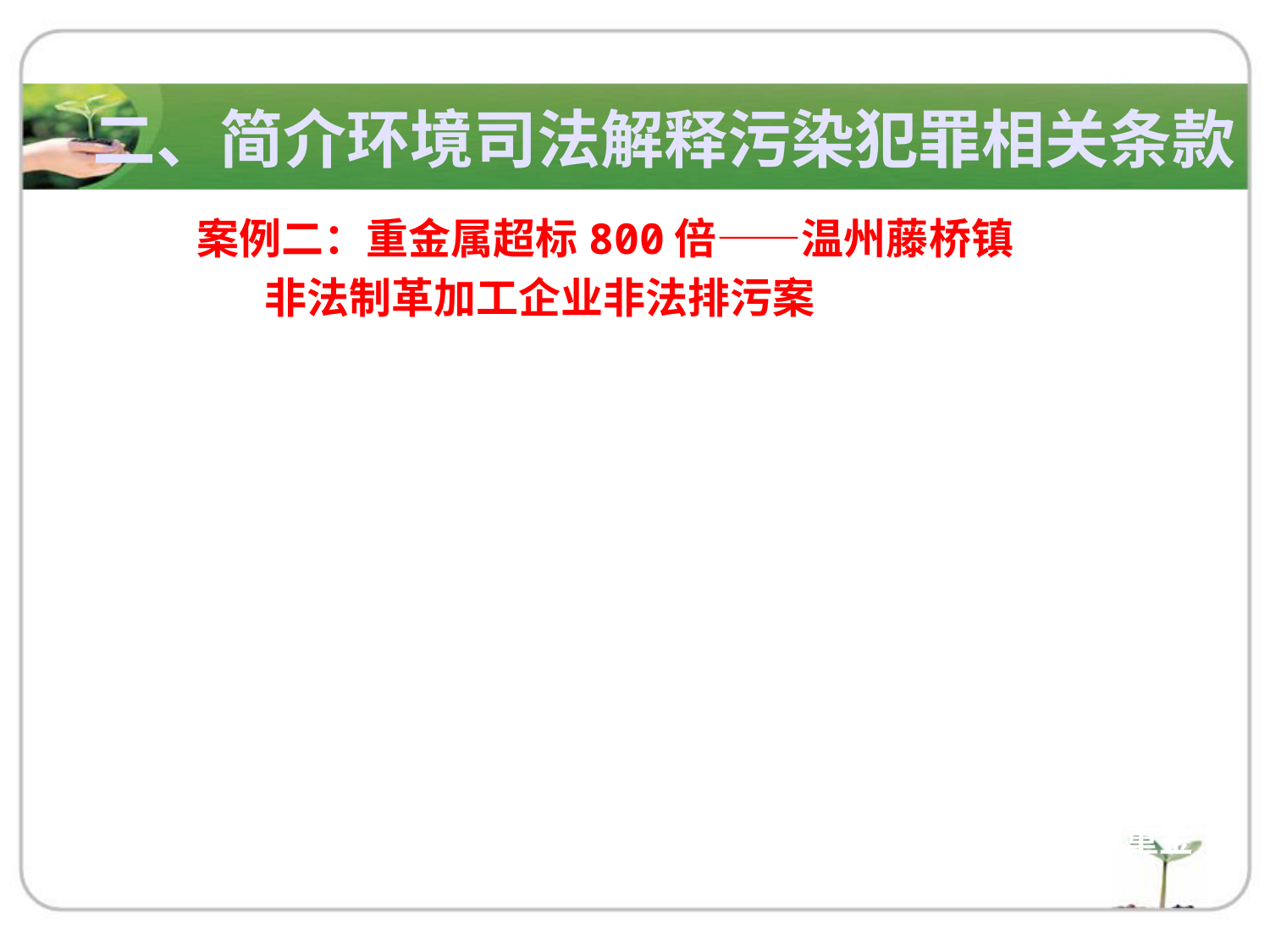

二、简介环境司法解释污染犯罪相关条款
案例二：重金属超标800倍——温州藤桥镇
      非法制革加工企业非法排污案

      新华网杭州2014年1月28日电 浙江省温州市鹿城区一家藏匿于工业园里的制革作坊，未经处理将有害废水直接排入江中，造成河水污染。这个加工厂业主鹿城区藤桥镇下岸村支书、区人大代表康某因涉嫌污染环境罪日前被鹿城公安分局刑事拘留。
      据了解，温州市鹿城区藤桥镇下岸村村民曾多次投诉，一家藏匿于工业园里的制革作坊，每天将数吨高浓度废水直接排入瓯江一支流，造成河水发绿发臭。去年7月初，鹿城区环保局接到群众举报后，组织打击非法制革专案组联合藤桥镇政府和鹿城公安分局，在该区轻工特色园区一企业的隐秘车间内，当场查获四只正在从事复鞣工序的湿转鼓（制革加工的一种机器）。
      经检测，其排出的废水中重金属总铬达到每升1320毫克，超过国家规定排放标准800多倍。且该制革加工点没有任何排污设备，大量含有重金属皮革的废水未经处理就直接排放到瓯江。